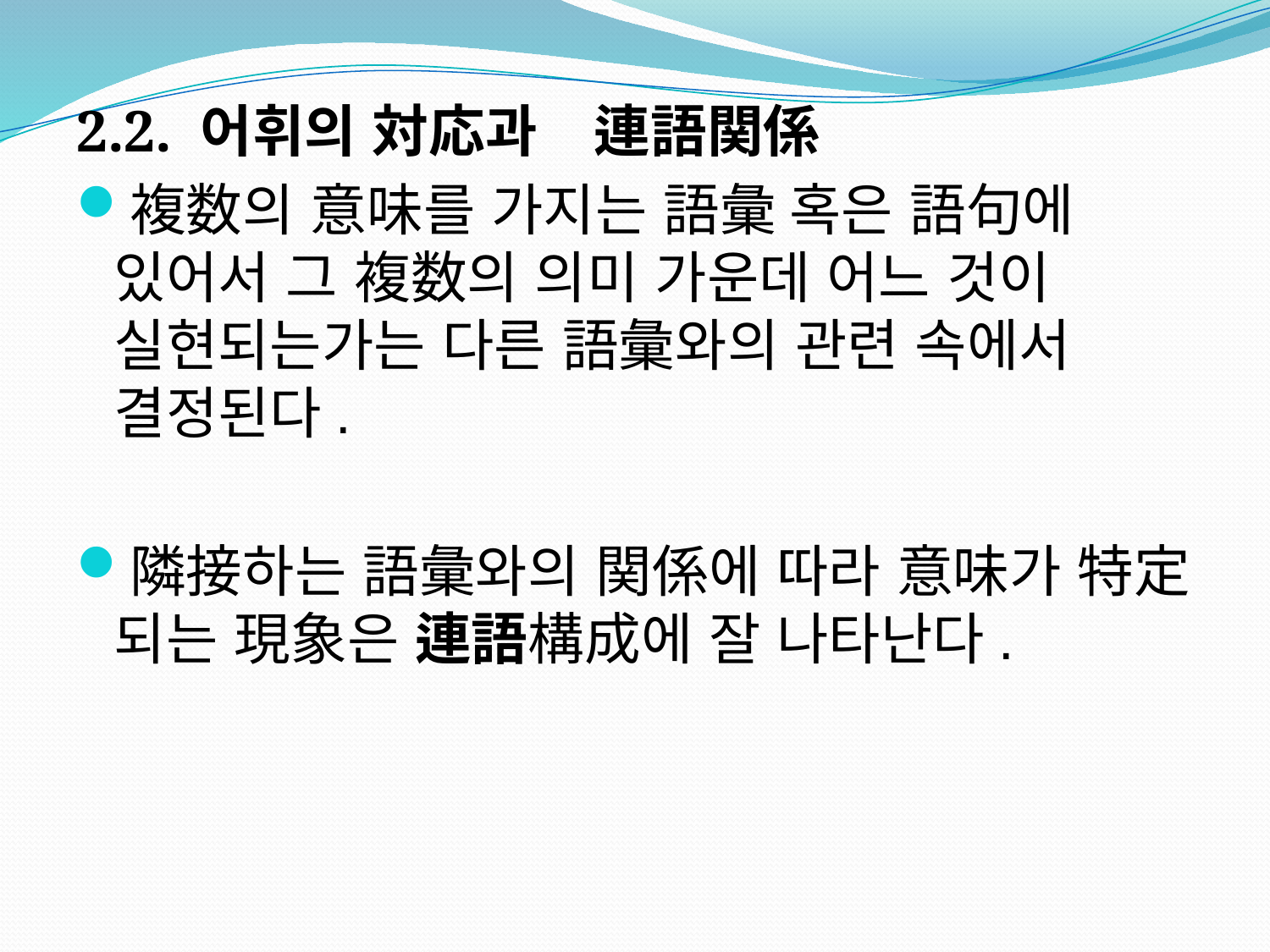

2.2. 어휘의 対応과　連語関係
複数의 意味를 가지는 語彙 혹은 語句에 있어서 그 複数의 의미 가운데 어느 것이 실현되는가는 다른 語彙와의 관련 속에서 결정된다.

隣接하는 語彙와의 関係에 따라 意味가 特定되는 現象은 連語構成에 잘 나타난다.

#